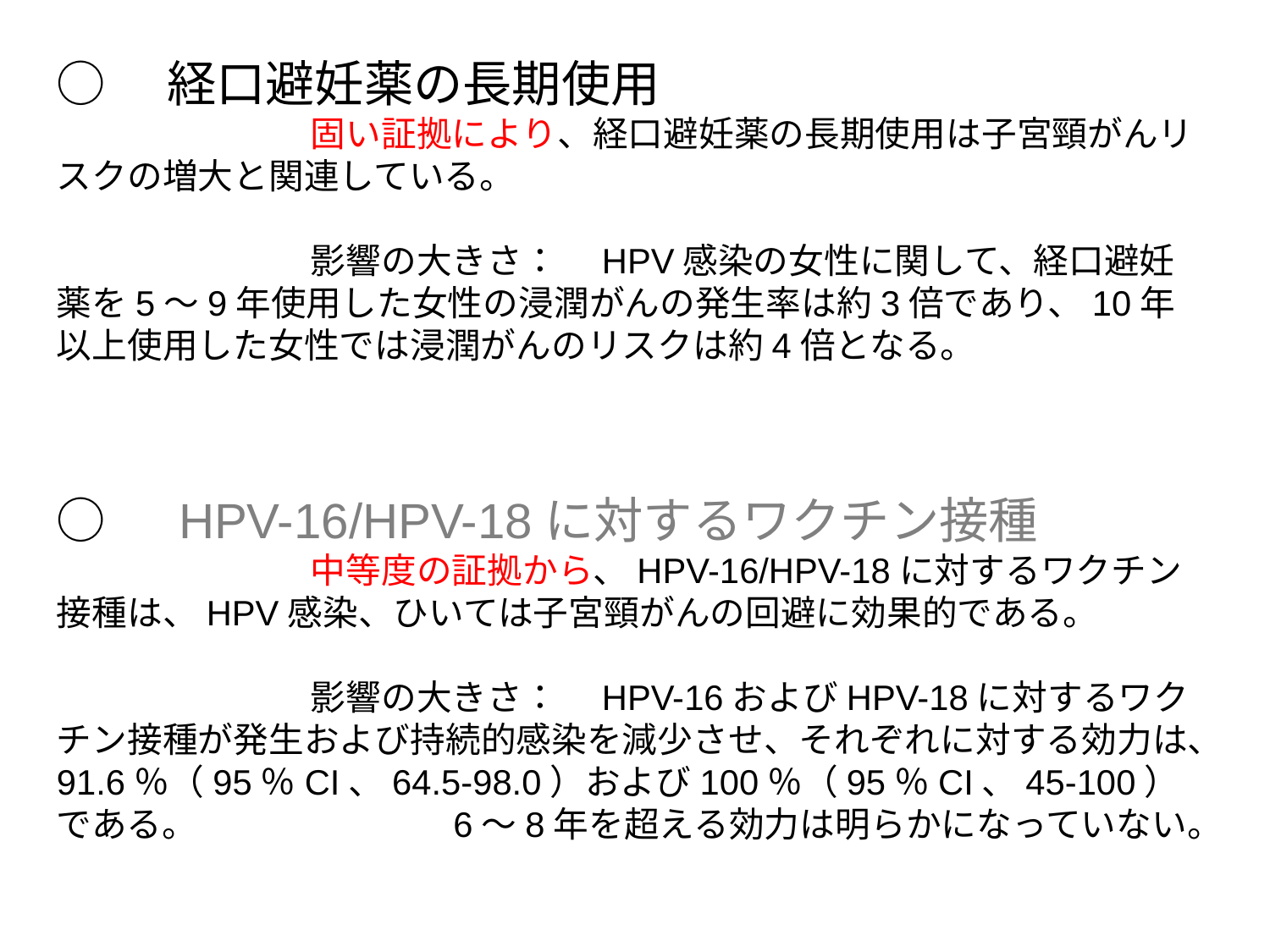

○　経口避妊薬の長期使用
		固い証拠により、経口避妊薬の長期使用は子宮頸がんリスクの増大と関連している。

		影響の大きさ：　HPV感染の女性に関して、経口避妊薬を5～9年使用した女性の浸潤がんの発生率は約3倍であり、10年以上使用した女性では浸潤がんのリスクは約4倍となる。
○　HPV-16/HPV-18に対するワクチン接種
		中等度の証拠から、HPV-16/HPV-18に対するワクチン接種は、HPV感染、ひいては子宮頸がんの回避に効果的である。

		影響の大きさ：　HPV-16およびHPV-18に対するワクチン接種が発生および持続的感染を減少させ、それぞれに対する効力は、91.6％（95％CI、64.5-98.0）および100％（95％CI、45-100）である。　　　　　　　6～8年を超える効力は明らかになっていない。